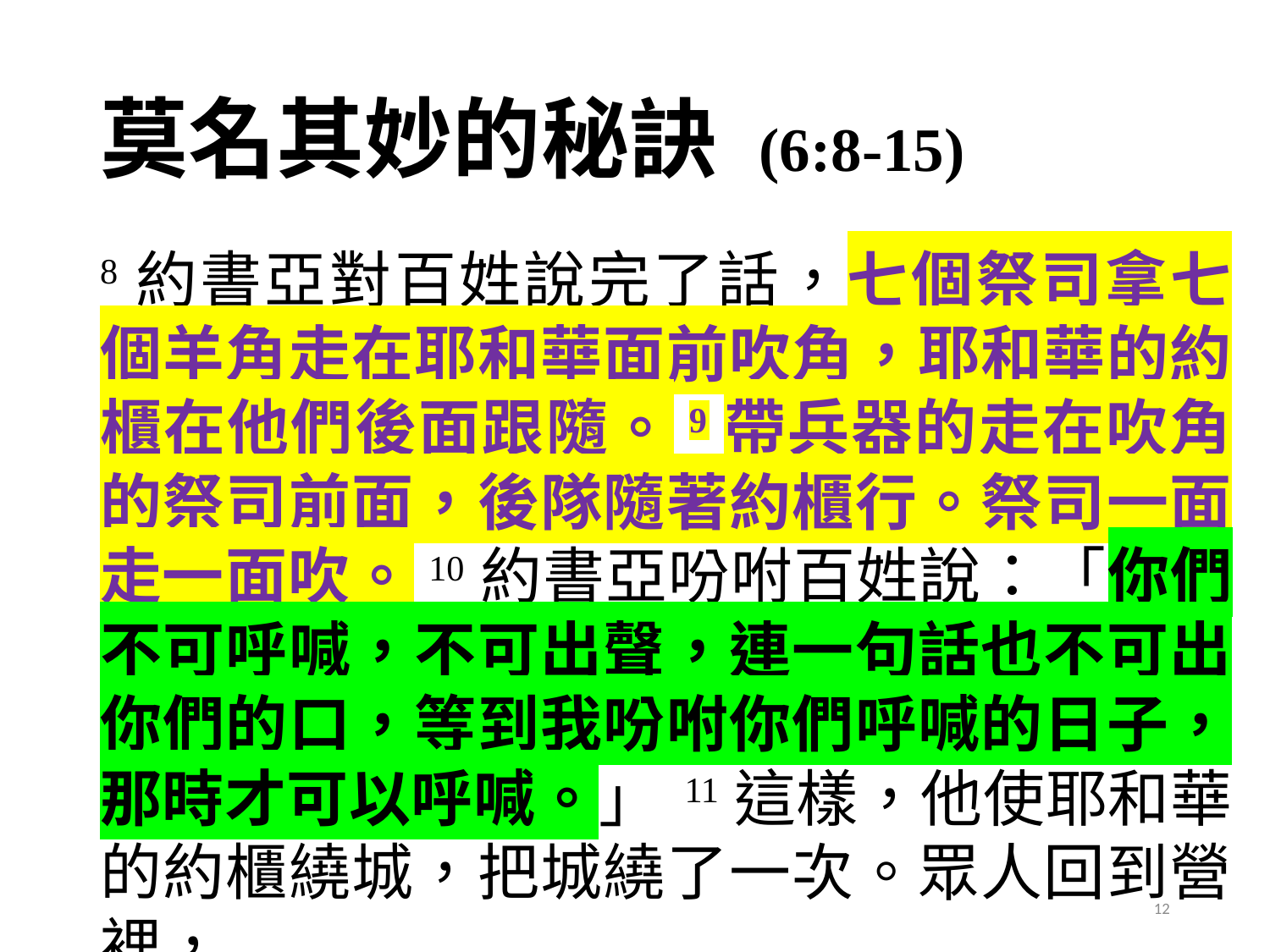

# 莫名其妙的秘訣 (6:8-15)
8約書亞對百姓說完了話，七個祭司拿七個羊角走在耶和華面前吹角，耶和華的約櫃在他們後面跟隨。9帶兵器的走在吹角的祭司前面，後隊隨著約櫃行。祭司一面走一面吹。10約書亞吩咐百姓說：「你們不可呼喊，不可出聲，連一句話也不可出你們的口，等到我吩咐你們呼喊的日子，那時才可以呼喊。」 11這樣，他使耶和華的約櫃繞城，把城繞了一次。眾人回到營裡，
12